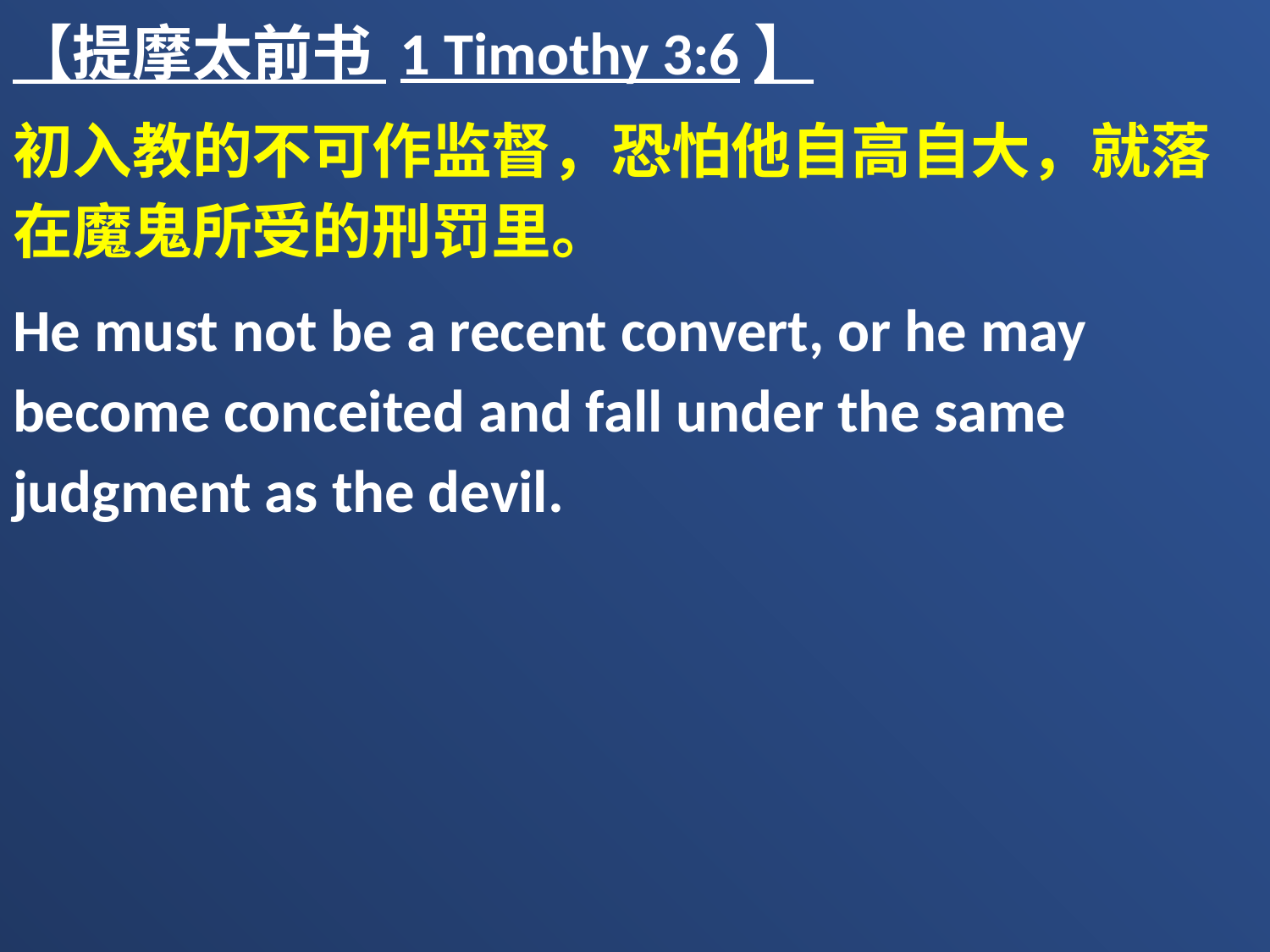

【提摩太前书 1 Timothy 3:6】
初入教的不可作监督，恐怕他自高自大，就落在魔鬼所受的刑罚里。
He must not be a recent convert, or he may become conceited and fall under the same judgment as the devil.